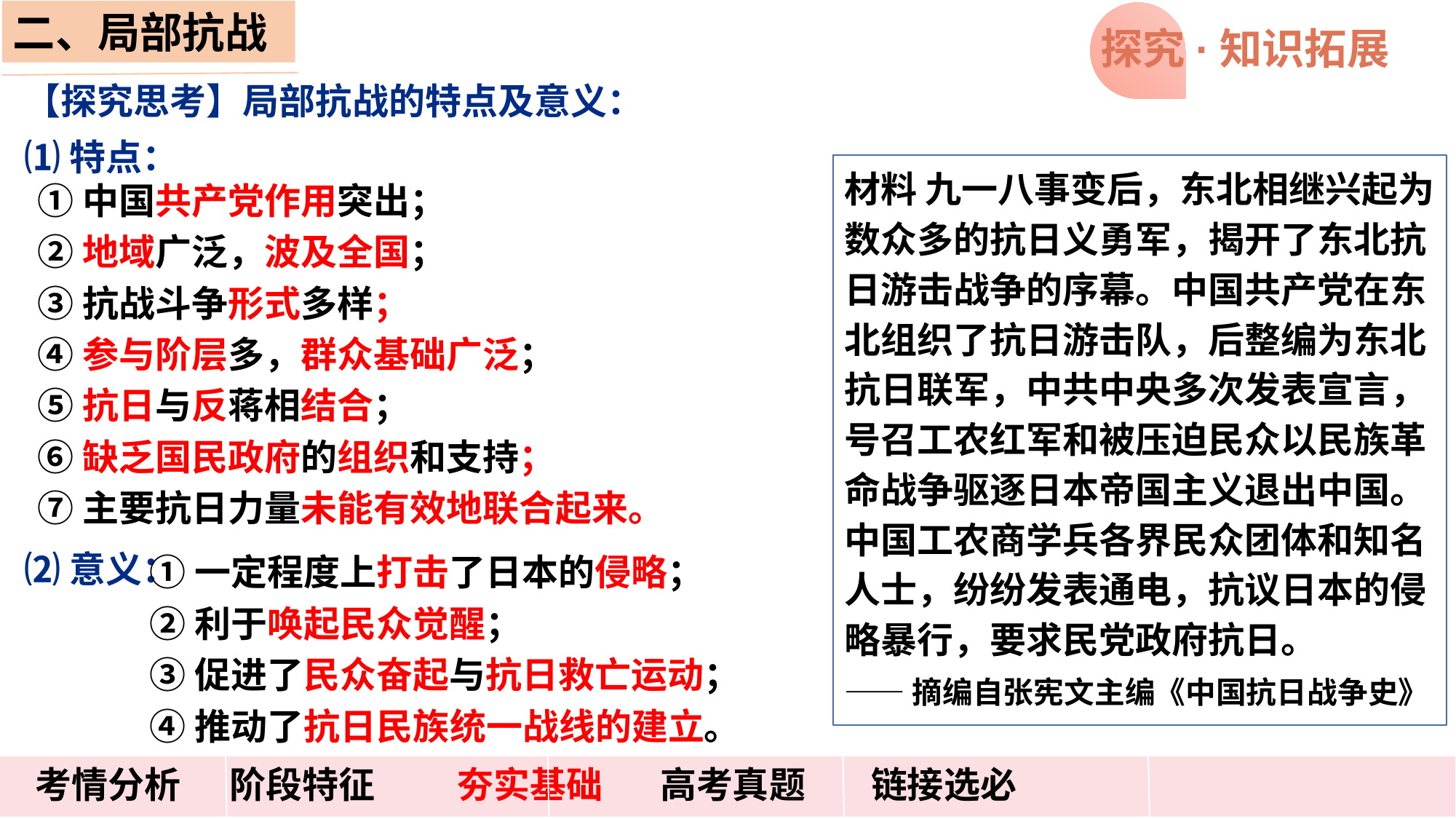

二、局部抗战

探究·知识拓展
【探究思考】局部抗战的特点及意义：
⑴特点：

⑵意义：
材料 九一八事变后，东北相继兴起为数众多的抗日义勇军，揭开了东北抗日游击战争的序幕。中国共产党在东北组织了抗日游击队，后整编为东北抗日联军，中共中央多次发表宣言，号召工农红军和被压迫民众以民族革命战争驱逐日本帝国主义退出中国。中国工农商学兵各界民众团体和知名人士，纷纷发表通电，抗议日本的侵略暴行，要求民党政府抗日。
——摘编自张宪文主编《中国抗日战争史》
①中国共产党作用突出；
②地域广泛，波及全国；
③抗战斗争形式多样；
④参与阶层多，群众基础广泛；
⑤抗日与反蒋相结合；
⑥缺乏国民政府的组织和支持；
⑦主要抗日力量未能有效地联合起来。
①一定程度上打击了日本的侵略；
②利于唤起民众觉醒；
③促进了民众奋起与抗日救亡运动；
④推动了抗日民族统一战线的建立。
  考情分析      阶段特征          夯实基础       高考真题        链接选必